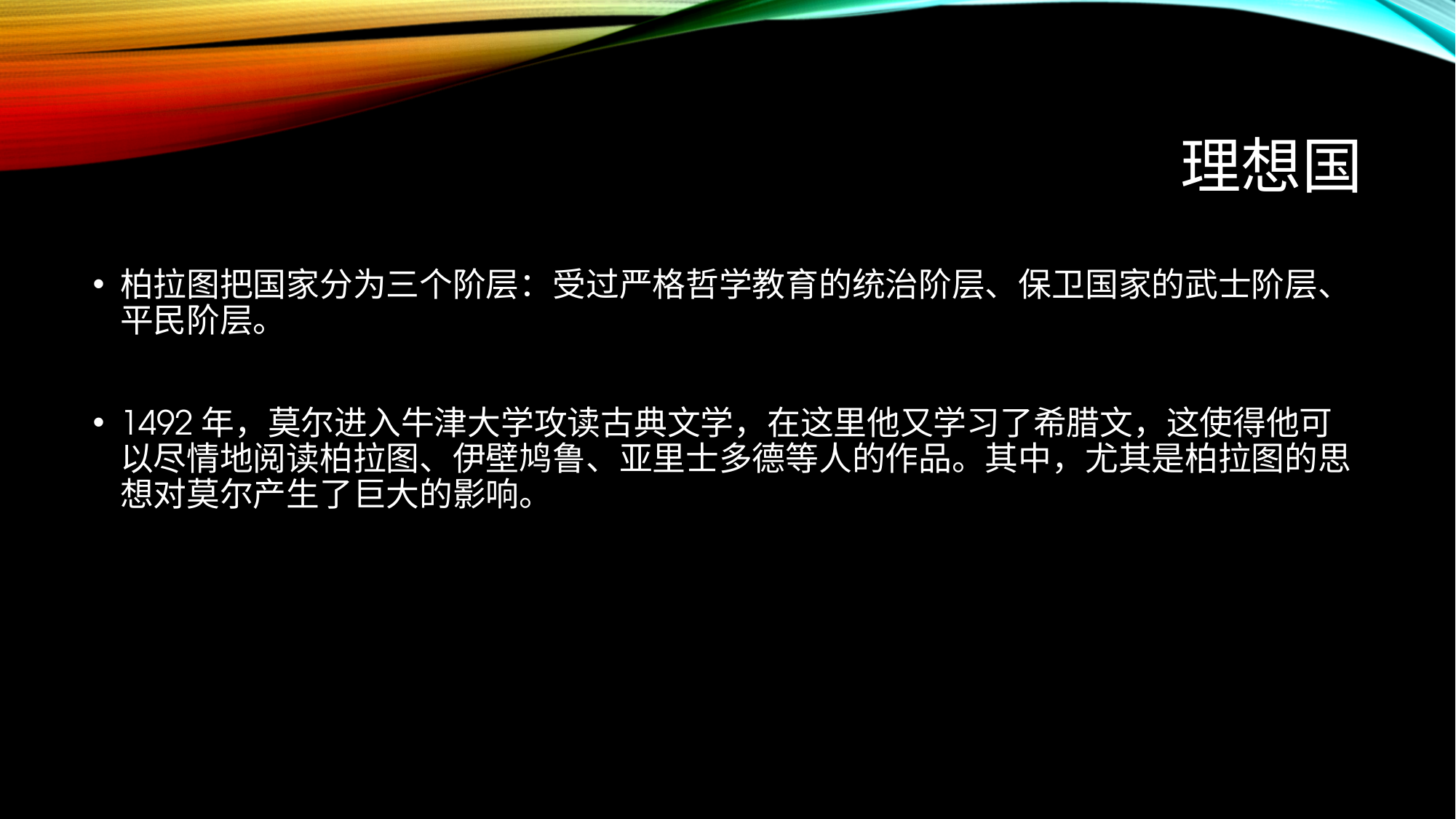

# 理想国
柏拉图把国家分为三个阶层：受过严格哲学教育的统治阶层、保卫国家的武士阶层、平民阶层。

1492年，莫尔进入牛津大学攻读古典文学，在这里他又学习了希腊文，这使得他可以尽情地阅读柏拉图、伊壁鸠鲁、亚里士多德等人的作品。其中，尤其是柏拉图的思想对莫尔产生了巨大的影响。